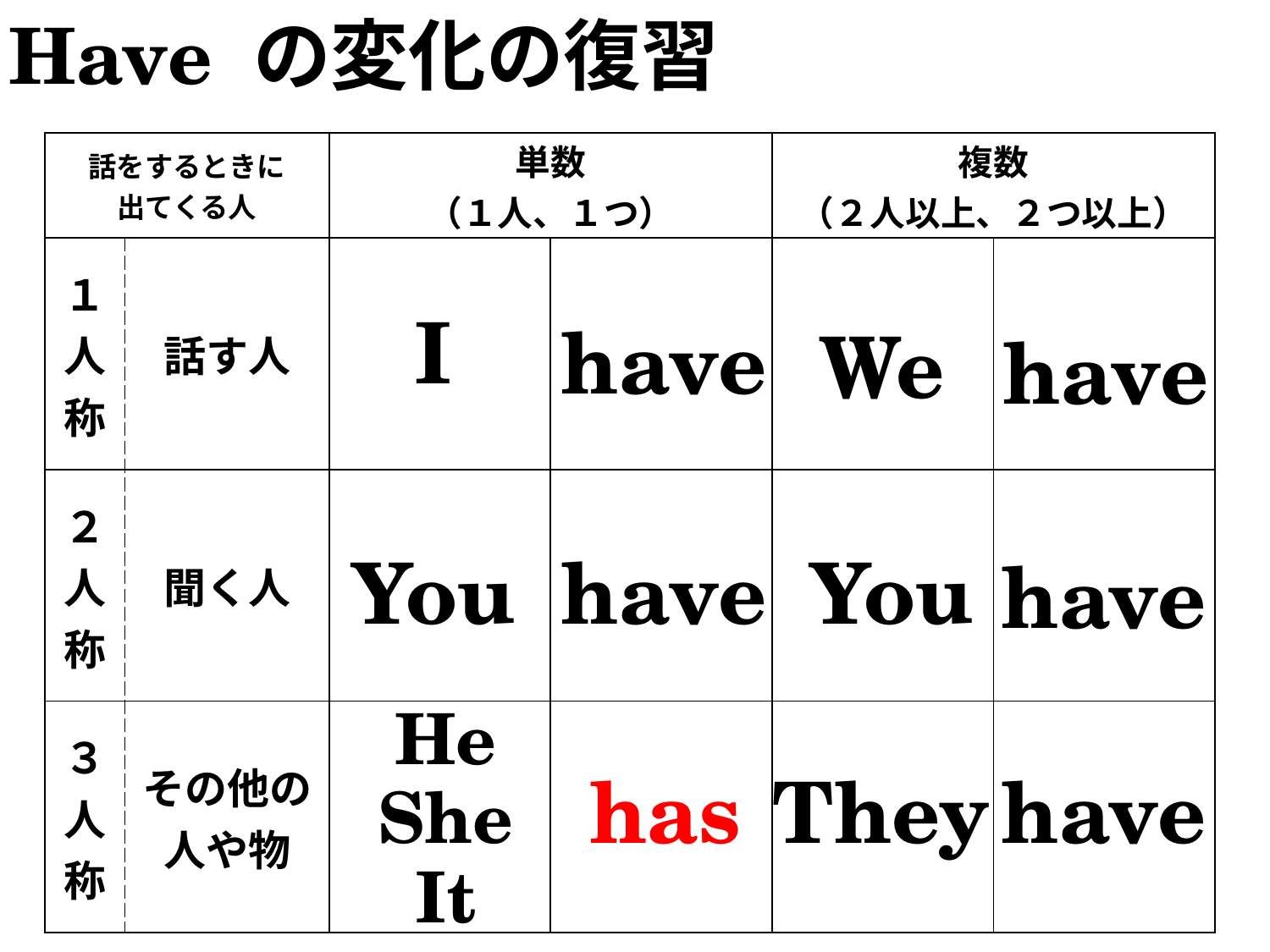

Have の変化の復習
| 話をするときに 出てくる人 |  | 単数 （１人、１つ） |  | 複数 （２人以上、２つ以上） |  |
| --- | --- | --- | --- | --- | --- |
| １人称 | 話す人 |  |  |  |  |
| ２人称 | 聞く人 |  |  |  |  |
| ３人称 | その他の 人や物 |  |  |  |  |
I
have
We
have
You
have
You
have
He
She
It
has
They
have